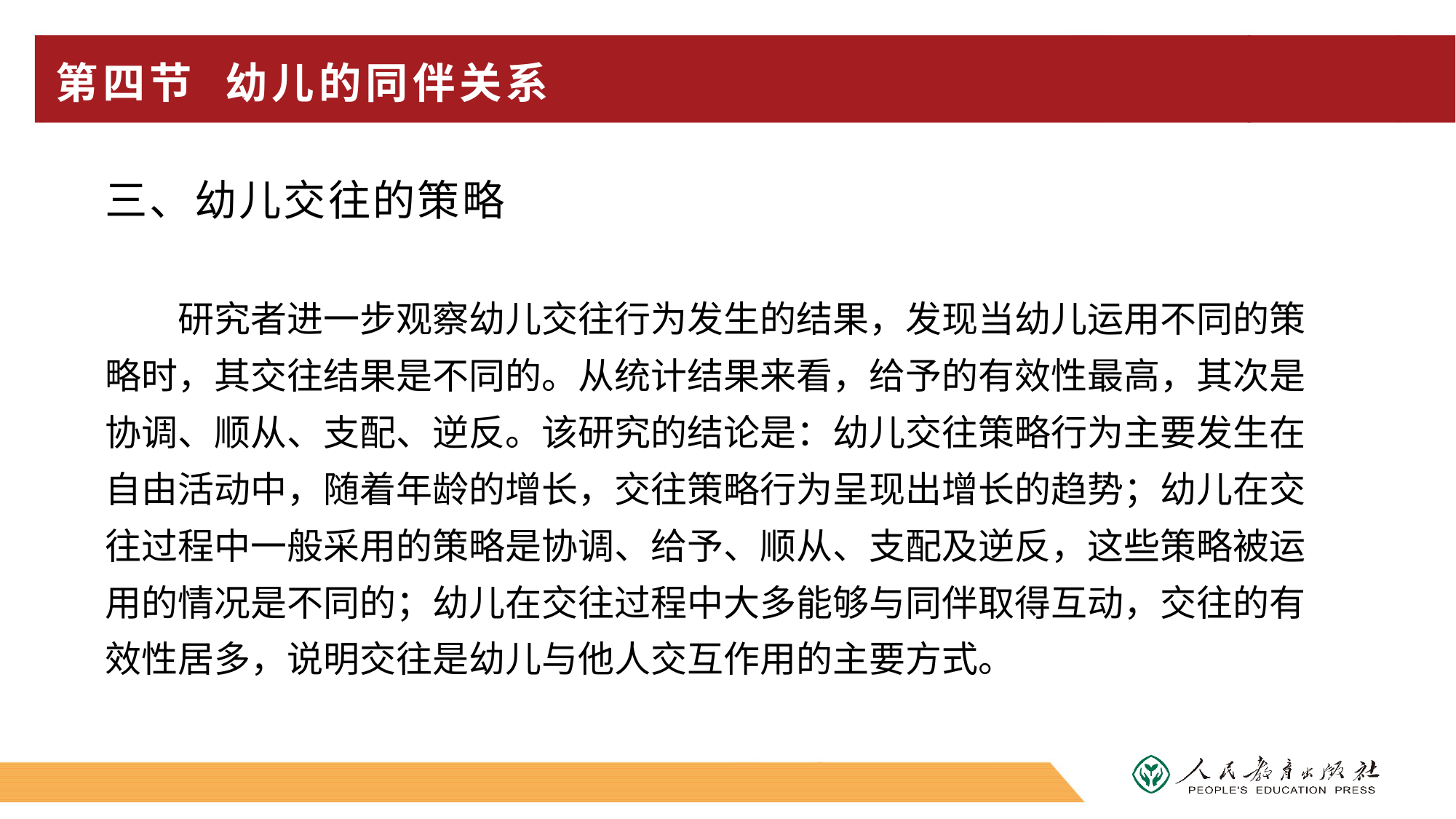

# 第四节  幼儿的同伴关系
三、幼儿交往的策略
研究者进一步观察幼儿交往行为发生的结果，发现当幼儿运用不同的策略时，其交往结果是不同的。从统计结果来看，给予的有效性最高，其次是协调、顺从、支配、逆反。该研究的结论是：幼儿交往策略行为主要发生在自由活动中，随着年龄的增长，交往策略行为呈现出增长的趋势；幼儿在交往过程中一般采用的策略是协调、给予、顺从、支配及逆反，这些策略被运用的情况是不同的；幼儿在交往过程中大多能够与同伴取得互动，交往的有效性居多，说明交往是幼儿与他人交互作用的主要方式。